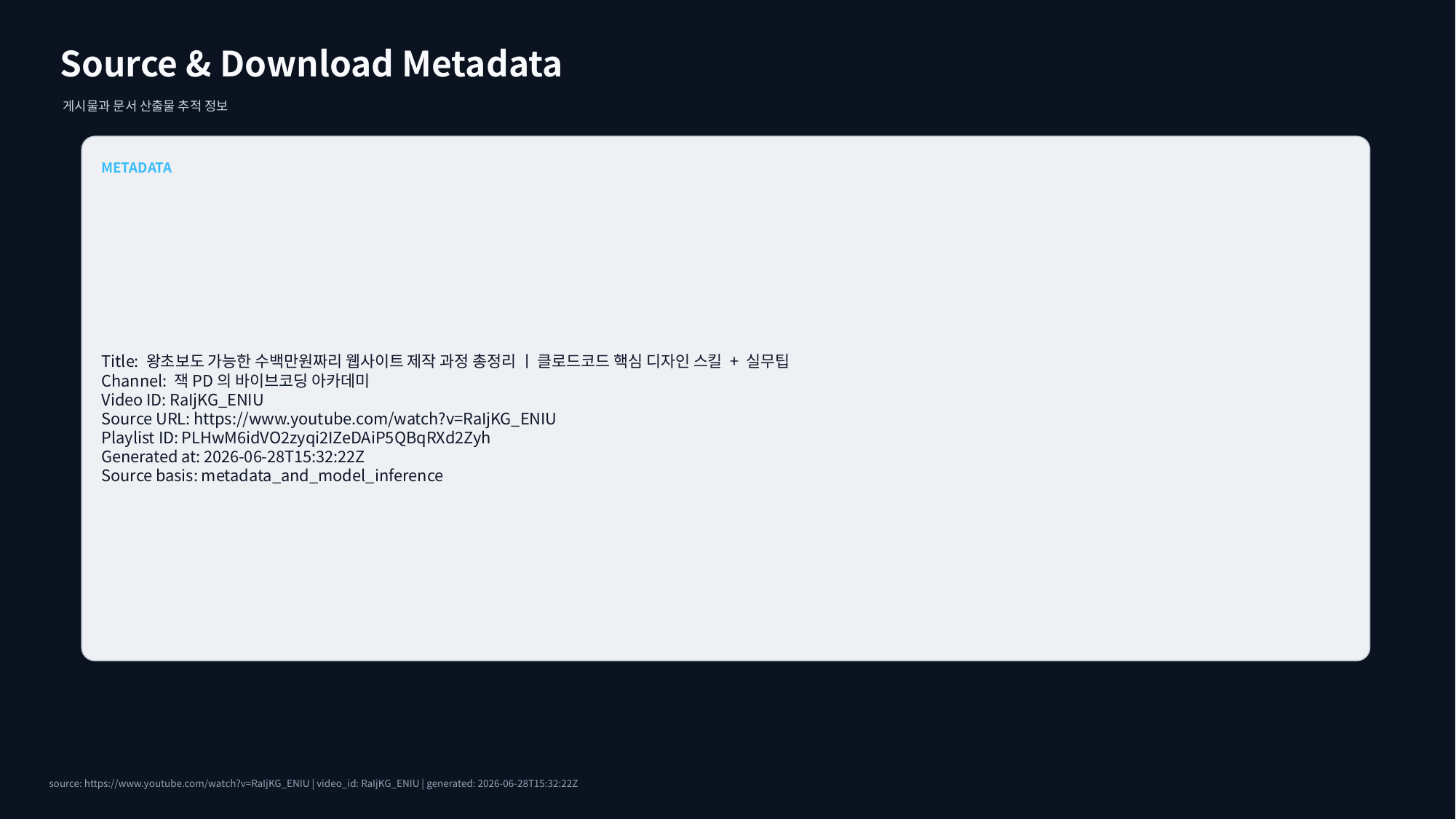

Source & Download Metadata
게시물과 문서 산출물 추적 정보

METADATA
Title: 왕초보도 가능한 수백만원짜리 웹사이트 제작 과정 총정리 ㅣ 클로드코드 핵심 디자인 스킬 + 실무팁
Channel: 잭PD의 바이브코딩 아카데미
Video ID: RaIjKG_ENIU
Source URL: https://www.youtube.com/watch?v=RaIjKG_ENIU
Playlist ID: PLHwM6idVO2zyqi2IZeDAiP5QBqRXd2Zyh
Generated at: 2026-06-28T15:32:22Z
Source basis: metadata_and_model_inference
source: https://www.youtube.com/watch?v=RaIjKG_ENIU | video_id: RaIjKG_ENIU | generated: 2026-06-28T15:32:22Z